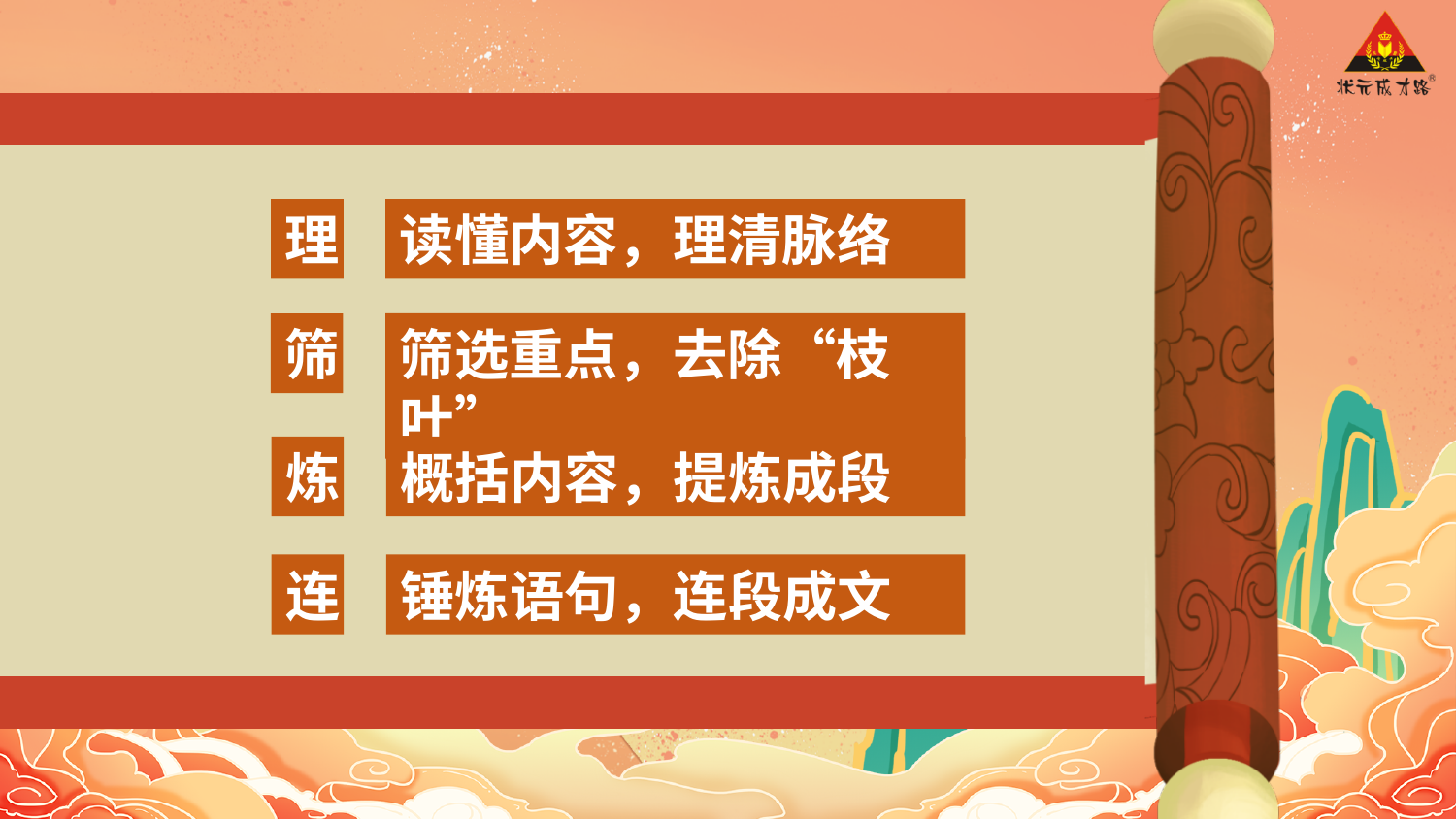

理
读懂内容，理清脉络
筛选重点，去除“枝叶”
筛
炼
概括内容，提炼成段
锤炼语句，连段成文
连